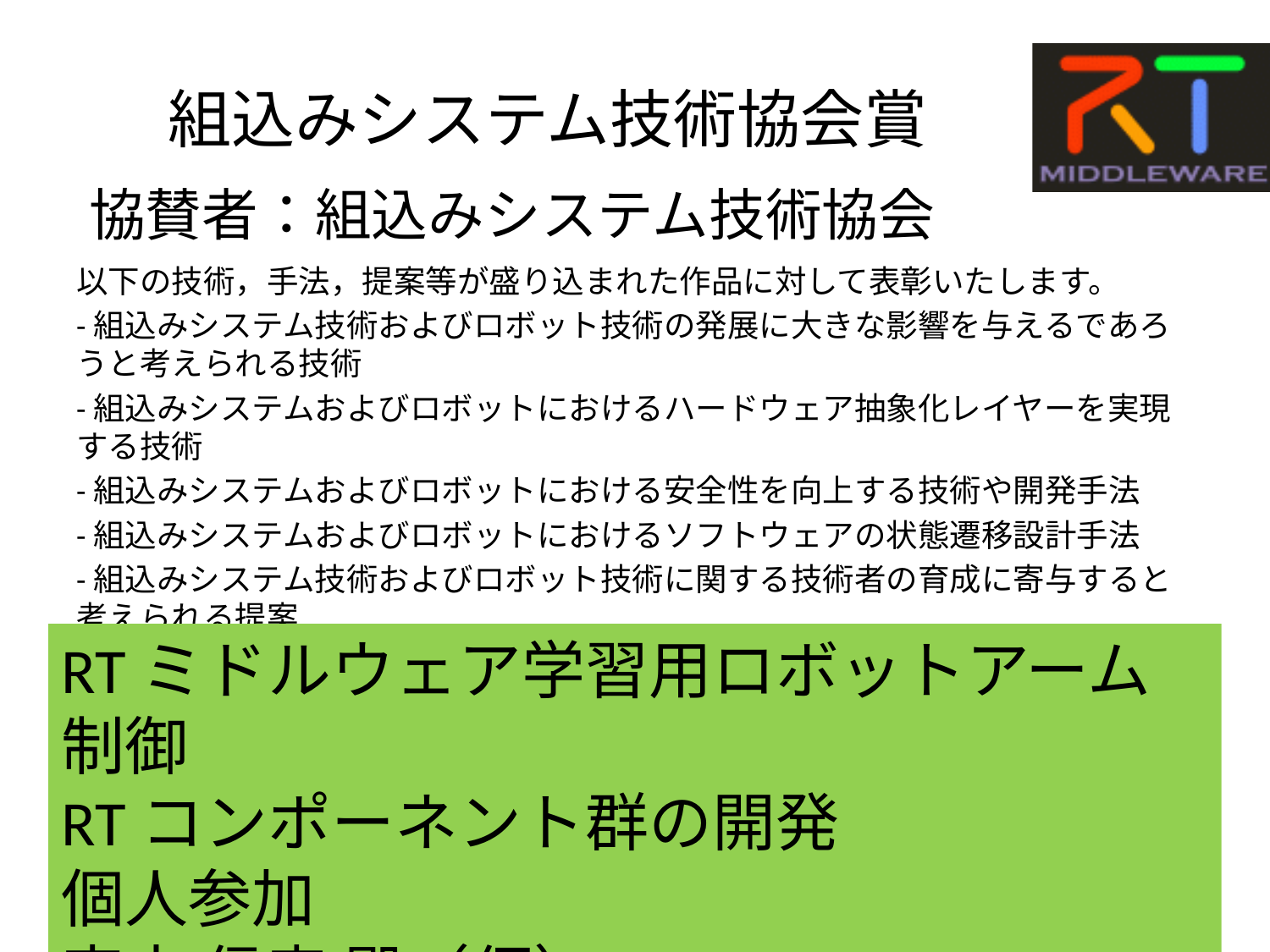

# 組込みシステム技術協会賞
協賛者：組込みシステム技術協会
以下の技術，手法，提案等が盛り込まれた作品に対して表彰いたします。
-組込みシステム技術およびロボット技術の発展に大きな影響を与えるであろうと考えられる技術
-組込みシステムおよびロボットにおけるハードウェア抽象化レイヤーを実現する技術
-組込みシステムおよびロボットにおける安全性を向上する技術や開発手法
-組込みシステムおよびロボットにおけるソフトウェアの状態遷移設計手法
-組込みシステム技術およびロボット技術に関する技術者の育成に寄与すると考えられる提案
RTミドルウェア学習用ロボットアーム制御
RTコンポーネント群の開発
個人参加
宮本 信彦 殿（仮）